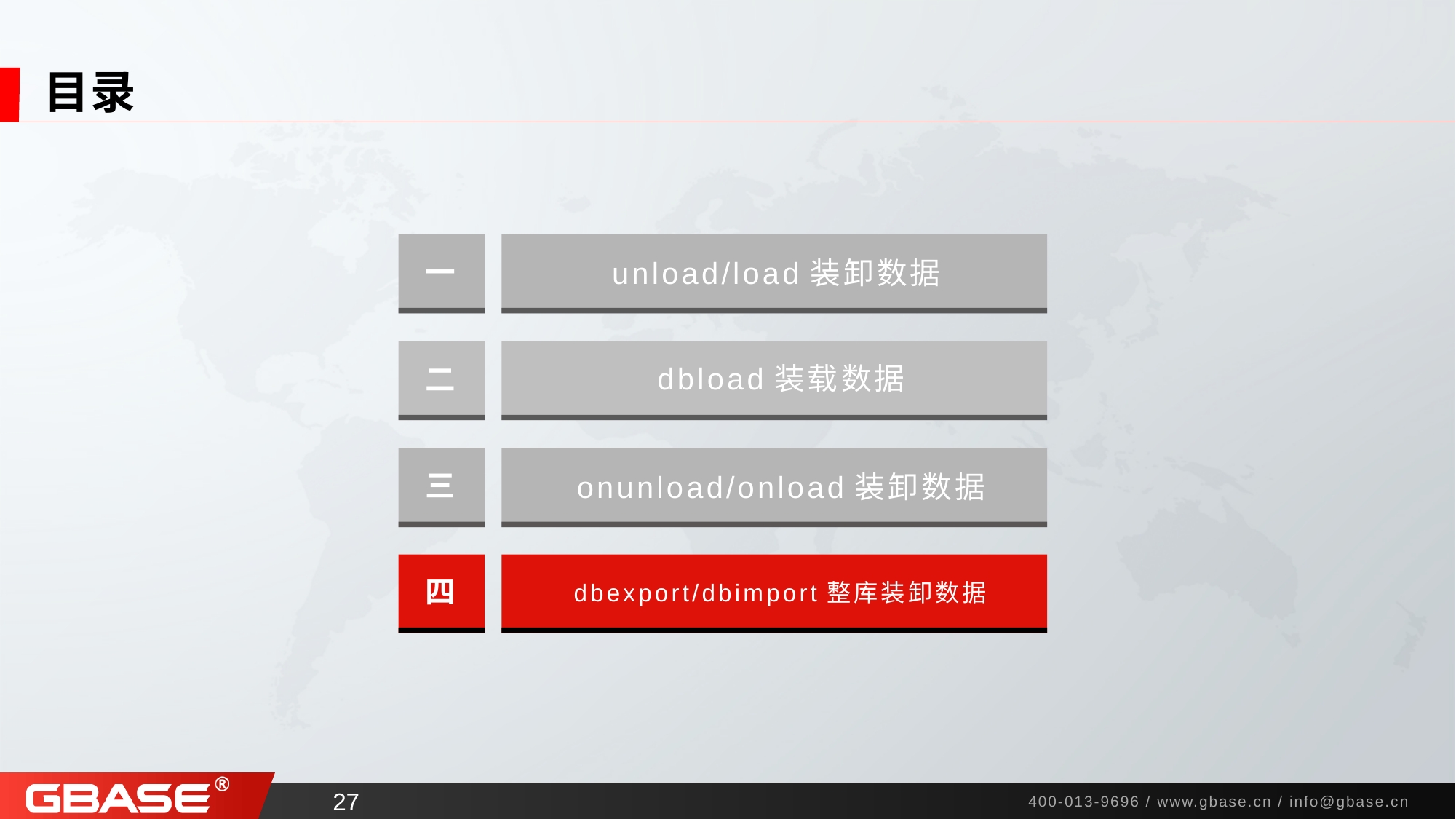

# 目录

一
 unload/load装卸数据

 dbload装载数据
二

三
 onunload/onload装卸数据

四
 dbexport/dbimport整库装卸数据